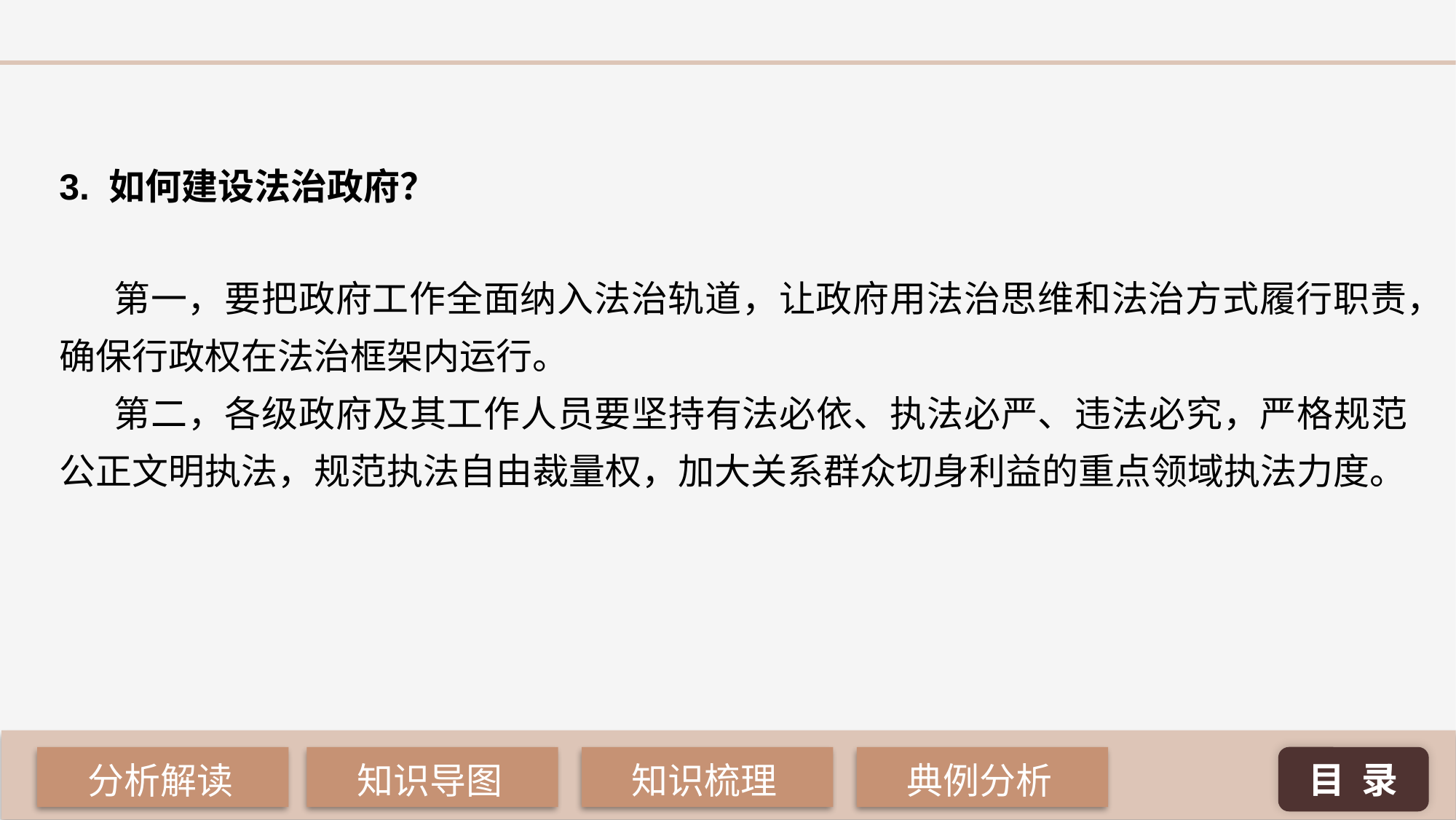

3. 如何建设法治政府？
第一，要把政府工作全面纳入法治轨道，让政府用法治思维和法治方式履行职责，确保行政权在法治框架内运行。
第二，各级政府及其工作人员要坚持有法必依、执法必严、违法必究，严格规范公正文明执法，规范执法自由裁量权，加大关系群众切身利益的重点领域执法力度。